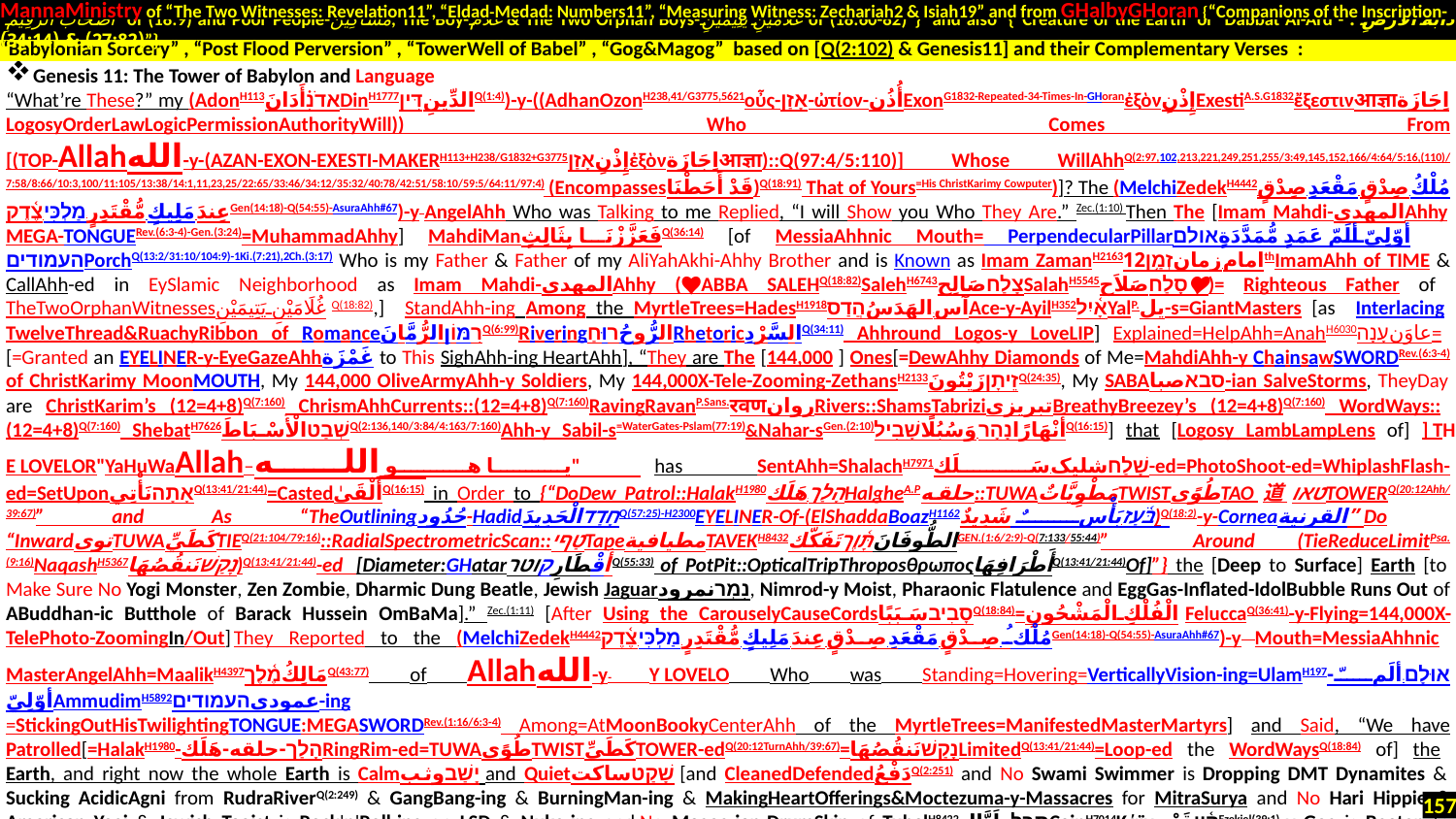

MannaMinistry of “The Two Witnesses: Revelation11”, “Eldad-Medad: Numbers11”, “Measuring Witness: Zechariah2 & Isiah19” and from GHalbyGHoran {“Companions of the Inscription-
 أَصْحَابَ الرَّقِيمِ  of (18:9) and Poor People-مَسَاكِينَ, The Boy-غُلَامُ & The Two Orphan Boys-غُلَامَيْنِ يَتِيمَيْنِ of (18:60-82)”}  and also  {“Creature of the Earth  or  Dabbat Al-Ard - دَابَّةُ الْأَرْضِ : (27:82) & (34:14)”}

Genesis 11: The Tower of Babylon and Language
“What’re These?” my (AdonH113אדֹנִ֗أَدَانَDinH1777الدِّينِדִּיןQ(1:4))-y-((AdhanOzonH238,41/G3775,5621οὖς-אָזַן-ὠτίον-أُذُنExonG1832-Repeated-34-Times-In-GHoranἐξὸνإِذْنِExestiA.S.G1832ἔξεστινआज्ञाاِجَازَة LogosyOrderLawLogicPermissionAuthorityWill)) Who Comes From [(TOP-Allahالله-y-(AZAN-EXON-EXESTI-MAKERH113+H238/G1832+G3775إِذْنِאָזַןἐξὸνاِجَازَةआज्ञा)::Q(97:4/5:110)] Whose WillAhhQ(2:97,102,213,221,249,251,255/3:49,145,152,166/4:64/5:16,(110)/7:58/8:66/10:3,100/11:105/13:38/14:1,11,23,25/22:65/33:46/34:12/35:32/40:78/42:51/58:10/59:5/64:11/97:4) (Encompassesقَدْ أَحَطْنَا)Q(18:91) That of Yours=His ChristKarimy Cowputer)]? The (MelchiZedekH4442مُلْكُ صِدْقٍ مَقْعَدِ صِدْقٍ عِندَ مَلِيكٍ مُّقْتَدِرٍ.מַלְכִּי־צֶ֫דֶקGen(14:18)-Q(54:55)-AsuraAhh#67)-y AngelAhh Who was Talking to me Replied, “I will Show you Who They Are.” Zec.(1:10) Then The [Imam Mahdi-المهديAhhy MEGA-TONGUERev.(6:3-4)-Gen.(3:24)=MuhammadAhhy] MahdiManفَعَزَّزْنَا بِثَالِثٍQ(36:14) [of MessiaAhhnic Mouth= PerpendecularPillarأوّلِيّ ألَمّ عَمَدٍ مُّمَدَّدَةٍאולם העמודיםPorchQ(13:2/31:10/104:9)-1Ki.(7:21),2Ch.(3:17) Who is my Father & Father of my AliYahAkhi-Ahhy Brother and is Known as Imam ZamanH2163امام زمانזְמַ֥ן12thImamAhh of TIME & CallAhh-ed in EySlamic Neighborhood as Imam Mahdi-المهديAhhy (♥ABBA SALEHQ(18:82)SalehH6743צָלַחصَالِحSalahH5545סָלַחصَلاَح♥)= Righteous Father of TheTwoOrphanWitnessesغُلَامَيْنِ يَتِيمَيْنِQ(18:82),]  StandAhh-ing Among the MyrtleTrees=HadesH1918آس-الهَدَسُהֲדַסAce-y-AyilH352אָ֫יִלYalP.یل-s=GiantMasters [as  Interlacing TwelveThread&RuachyRibbon of RomanceרִמּוֹןالرُّمَّانَQ(6:99)RiveringالرُّوحُרוּחַRhetoricالسَّرْدِQ(34:11) Ahhround Logos-y LoveLIP] Explained=HelpAhh=AnahH6030عاوَنעָנָה= [=Granted an EYELINER-y-EyeGazeAhhغَمْزَة to This SighAhh-ing HeartAhh], “They are The [144,000 ] Ones[=DewAhhy Diamonds of Me=MahdiAhh-y ChainsawSWORDRev.(6:3-4) of ChristKarimy MoonMOUTH, My 144,000 OliveArmyAhh-y Soldiers, My 144,000X-Tele-Zooming-ZethansH2133זֵיתָןزَيْتُونَQ(24:35), My SABAסבאصبا-ian SalveStorms, TheyDay are ChristKarim’s (12=4+8)Q(7:160) ChrismAhhCurrents::(12=4+8)Q(7:160)RavingRavanP.Sans.रवणروانRivers::ShamsTabriziتبریزیBreathyBreezey’s (12=4+8)Q(7:160) WordWays:: (12=4+8)Q(7:160) ShebatH7626שְׁבַטالْأَسْبَاطَQ(2:136,140/3:84/4:163/7:160)Ahh-y Sabil-s=WaterGates-Pslam(77:19)&Nahar-sGen.(2:10)أَنْهَارًاנָהָר وَسُبُلًاשָׁבִילQ(16:15)] that [Logosy LambLampLens of] The LoveLord="YaHuWaAllah–یا هو الله" has SentAhh=ShalachH7971שָׁלַחشلیک.سَلَك-ed=PhotoShoot-ed=WhiplashFlash-ed=SetUponאָתָהنَأْتِيQ(13:41/21:44)=CastedأَلْقَىٰQ(16:15) in Order to {“DoDew Patrol::HalakH1980הָלַך-هَلَكHalgheA.Pحلقه::TUWAمَطْوِيَّاتٌTWISTطُوًىTAO道טאוTOWERQ(20:12Ahh/39:67)” and As “TheOutliningحُدُود-Hadid‬חָדַדالْحَدِيدَQ(57:25)-H2300EYELINER-Of-(ElShaddaBoazH1162בֹּ֫עַז بَأْسٌ شَدِيدٌ)Q(18:2)-y-Corneaالقرنية” Do “InwardتویTUWAكَطَيِّTIEQ(21:104/79:16)::RadialSpectrometricScan::טַףיTapeمطيافيةTAVEKH8432الطُّوفَانَתָּ֫וֶךتَفَكّكGEN.(1:6/2:9)-Q(7:133/55:44)”  Around (TieReduceLimitPsa.(9:16)NaqashH5367נָקַשׁنَنقُصُهَا)Q(13:41/21:44)-ed  [Diameter:GHatarأَقْطَارِקוטרQ(55:33) of PotPit::OpticalTripThroposθρωποςأَطْرَافِهَاQ(13:41/21:44)Of]”} the [Deep to Surface] Earth [to Make Sure No Yogi Monster, Zen Zombie, Dharmic Dung Beatle, Jewish Jaguarנִמְרنمرود, Nimrod-y Moist, Pharaonic Flatulence and EggGas-Inflated-IdolBubble Runs Out of ABuddhan-ic Butthole of Barack Hussein OmBaMa].” Zec.(1:11) [After Using the CarouselyCauseCordsסָבִיבسَبَبًاQ(18:84)=الْفُلْكِ الْمَشْحُونِFeluccaQ(36:41)-y-Flying=144,000X-TelePhoto-ZoomingIn/Out] They Reported to the (MelchiZedekH4442مُلْكُ صِدْقٍ مَقْعَدِ صِدْقٍ عِندَ مَلِيكٍ مُّقْتَدِرٍ.מַלְכִּי־צֶ֫דֶקGen(14:18)-Q(54:55)-AsuraAhh#67)-y Mouth=MessiaAhhnic MasterAngelAhh=MaalikH4397مَالِكُמֶ֫לֶךQ(43:77) of Allahالله-y LoveLord Who was Standing=Hovering=VerticallyVision-ing=UlamH197אוּלָם-ألَمّ-أوّلِيّAmmudimH5892عمودیהעמודים-ing
=StickingOutHisTwilightingTONGUE:MEGASWORDRev.(1:16/6:3-4) Among=AtMoonBookyCenterAhh of the MyrtleTrees=ManifestedMasterMartyrs] and Said, “We have Patrolled[=HalakH1980-הָלַך-حلقه-هَلَكRingRim-ed=TUWAطُوًىTWISTكَطَيِّTOWER-edQ(20:12TurnAhh/39:67)=נָקַשׁنَنقُصُهَاLimitedQ(13:41/21:44)=Loop-ed the WordWaysQ(18:84) of] the Earth, and right now the whole Earth is Calmיָשַׁבوثب and Quietשָׁקַטساکت [and CleanedDefendedدَفْعُQ(2:251) and No Swami Swimmer is Dropping DMT Dynamites & Sucking AcidicAgni from RudraRiverQ(2:249) & GangBang-ing & BurningMan-ing & MakingHeartOfferings&Moctezuma-y-Massacres for MitraSurya and No Hari Hippie & American Yogi & Jewish Taoist is Rock'n'Roll-ing on LSD & Nuke-ing and No Magog-ian-DrumSkin of TubalH8422תֻּבָלطَبَّالCainH7014Κάϊνקָ֫יִןقَيْنEzekiel(39:1)-y Gog is Beaten to GAINقِنَاקָנָה Depth/Elevation in CanaaniteکانیMINERAL-Canyonكَنْعانכְּנַ֫עַןकुण्डکانون and No CursedKrishnaScratchकृष्णחָרַשׁخراش is Astrolabeاسطرلاب-ing on a MandalaMap of Dasharathaعشرةעָ֫שֶׂרदशरथ-y Directions & تَشَرDashداسדּוּשׁDeshret-ing the ClayPots by an UnderIndra-nic Yantraयंत्रMachine.].” ……[Vision of Four Chariots] Zec.(6:1) Then I Looked Upppp again and I
“Babylonian Sorcery” , “Post Flood Perversion” , “TowerWell of Babel” , “Gog&Magog”  based on [Q(2:102) & Genesis11] and their Complementary Verses  :
157